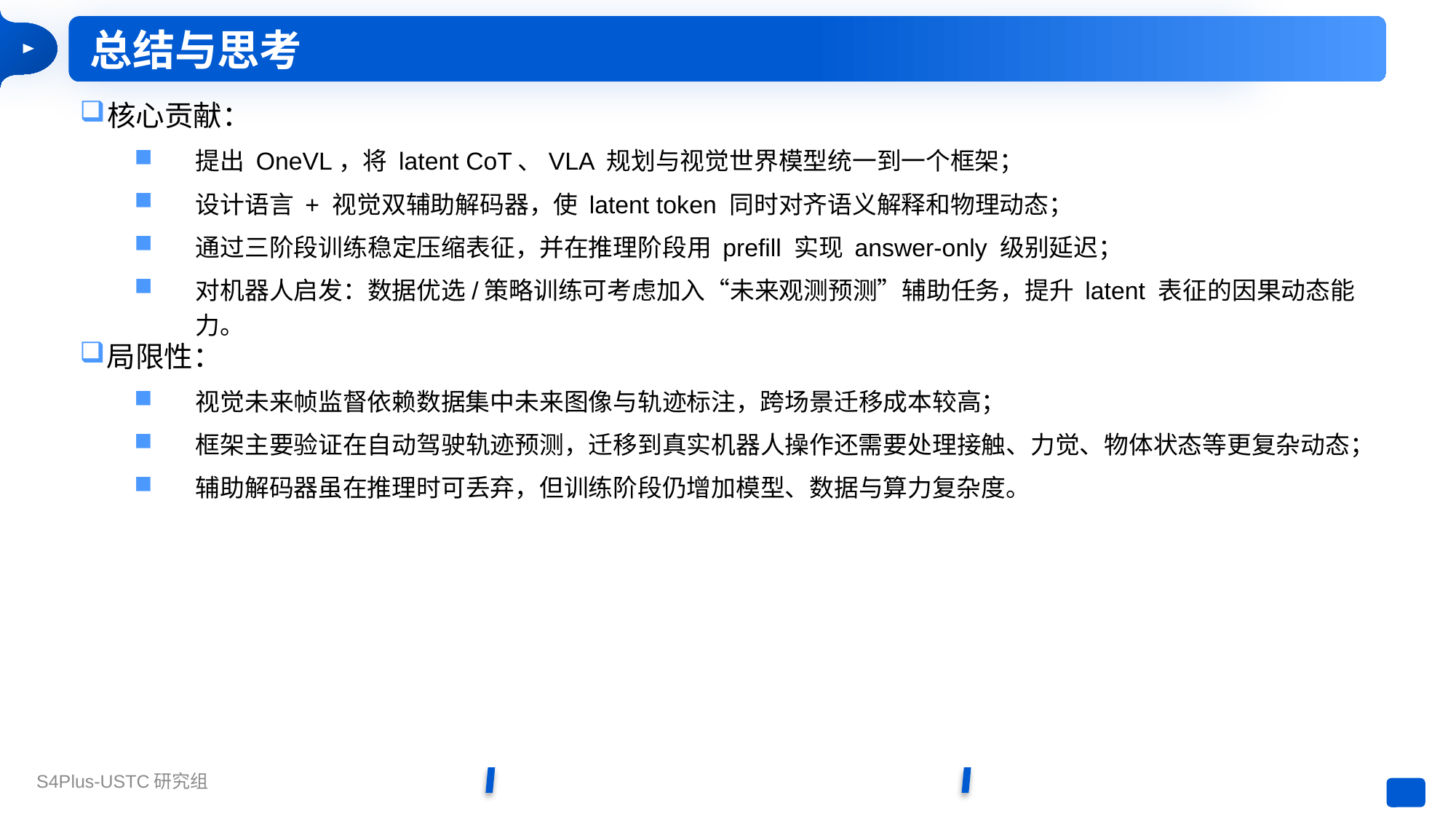

总结与思考
核心贡献：
提出 OneVL，将 latent CoT、VLA 规划与视觉世界模型统一到一个框架；
设计语言 + 视觉双辅助解码器，使 latent token 同时对齐语义解释和物理动态；
通过三阶段训练稳定压缩表征，并在推理阶段用 prefill 实现 answer-only 级别延迟；
对机器人启发：数据优选/策略训练可考虑加入“未来观测预测”辅助任务，提升 latent 表征的因果动态能力。
局限性：
视觉未来帧监督依赖数据集中未来图像与轨迹标注，跨场景迁移成本较高；
框架主要验证在自动驾驶轨迹预测，迁移到真实机器人操作还需要处理接触、力觉、物体状态等更复杂动态；
辅助解码器虽在推理时可丢弃，但训练阶段仍增加模型、数据与算力复杂度。
12